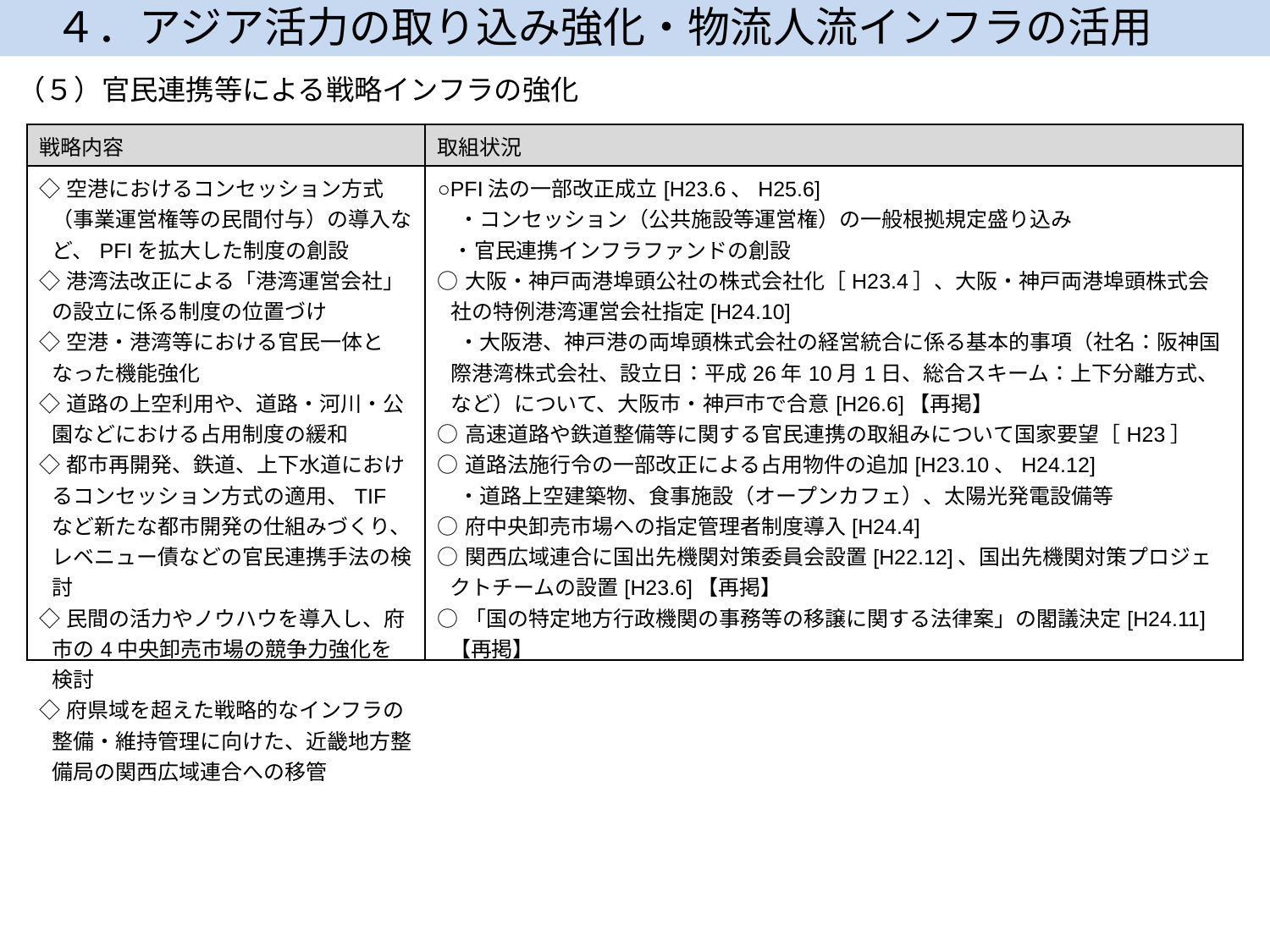

４．アジア活力の取り込み強化・物流人流インフラの活用
（５）官民連携等による戦略インフラの強化
| 戦略内容 | 取組状況 |
| --- | --- |
| ◇空港におけるコンセッション方式（事業運営権等の民間付与）の導入など、PFIを拡大した制度の創設 ◇港湾法改正による「港湾運営会社」の設立に係る制度の位置づけ ◇空港・港湾等における官民一体となった機能強化 ◇道路の上空利用や、道路・河川・公園などにおける占用制度の緩和 ◇都市再開発、鉄道、上下水道におけるコンセッション方式の適用、TIFなど新たな都市開発の仕組みづくり、レベニュー債などの官民連携手法の検討 ◇民間の活力やノウハウを導入し、府市の4中央卸売市場の競争力強化を検討 ◇府県域を超えた戦略的なインフラの整備・維持管理に向けた、近畿地方整備局の関西広域連合への移管 | ○PFI法の一部改正成立[H23.6、H25.6] 　・コンセッション（公共施設等運営権）の一般根拠規定盛り込み ・官民連携インフラファンドの創設 ○大阪・神戸両港埠頭公社の株式会社化［H23.4］、大阪・神戸両港埠頭株式会社の特例港湾運営会社指定[H24.10] 　・大阪港、神戸港の両埠頭株式会社の経営統合に係る基本的事項（社名：阪神国際港湾株式会社、設立日：平成26年10月1日、総合スキーム：上下分離方式、など）について、大阪市・神戸市で合意[H26.6]【再掲】 ○高速道路や鉄道整備等に関する官民連携の取組みについて国家要望［H23］ ○道路法施行令の一部改正による占用物件の追加[H23.10、H24.12] 　・道路上空建築物、食事施設（オープンカフェ）、太陽光発電設備等 ○府中央卸売市場への指定管理者制度導入[H24.4] ○関西広域連合に国出先機関対策委員会設置[H22.12]、国出先機関対策プロジェクトチームの設置[H23.6]【再掲】 ○「国の特定地方行政機関の事務等の移譲に関する法律案」の閣議決定[H24.11]【再掲】 |